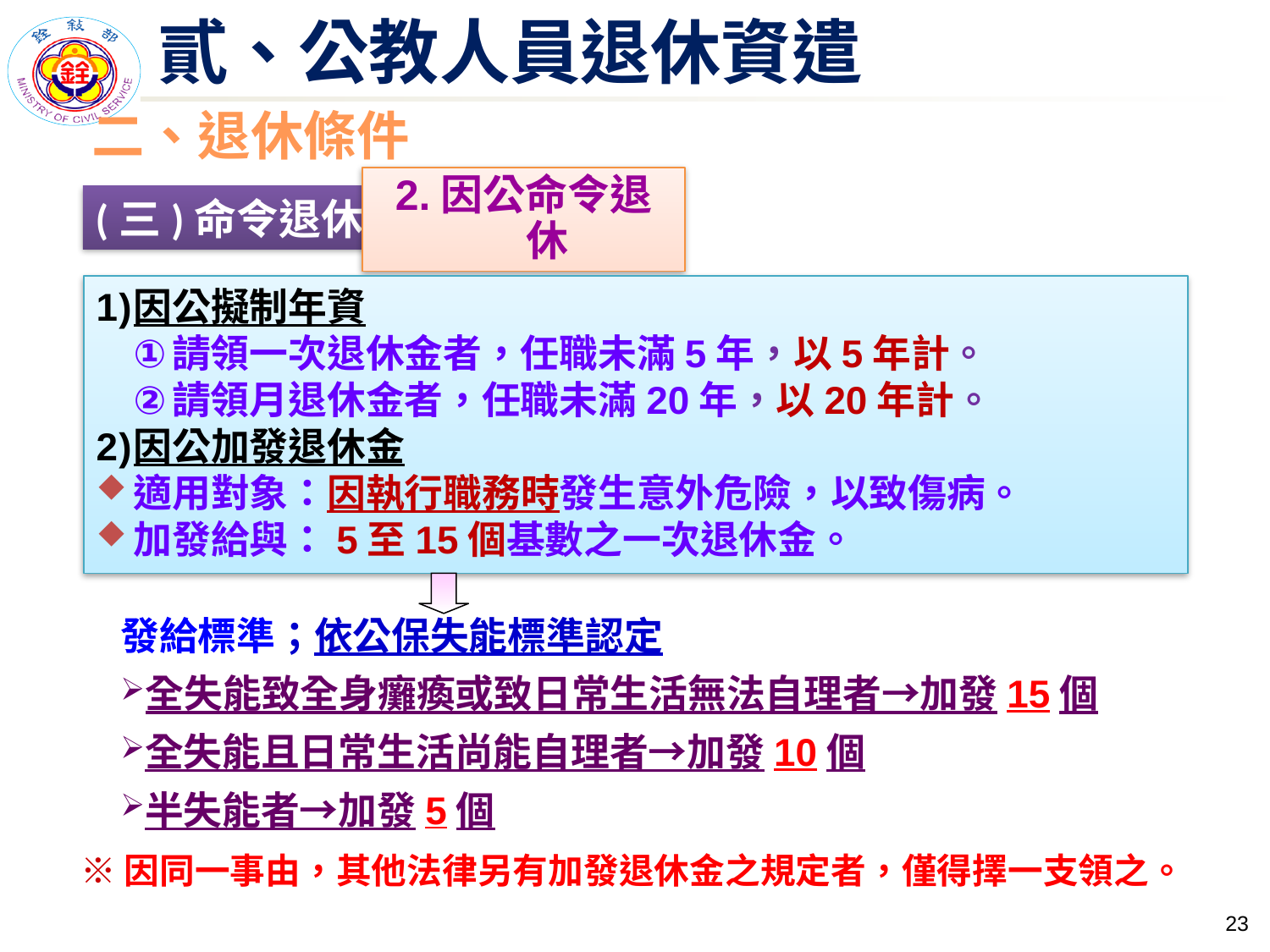

# 貳、公教人員退休資遣
二、退休條件
(三)命令退休
2.因公命令退休
因公擬制年資
請領一次退休金者，任職未滿5年，以5年計。
請領月退休金者，任職未滿20年，以20年計。
因公加發退休金
適用對象：因執行職務時發生意外危險，以致傷病。
加發給與：5至15個基數之一次退休金。

發給標準；依公保失能標準認定
全失能致全身癱瘓或致日常生活無法自理者→加發15個
全失能且日常生活尚能自理者→加發10個
半失能者→加發5個

※因同一事由，其他法律另有加發退休金之規定者，僅得擇一支領之。
23